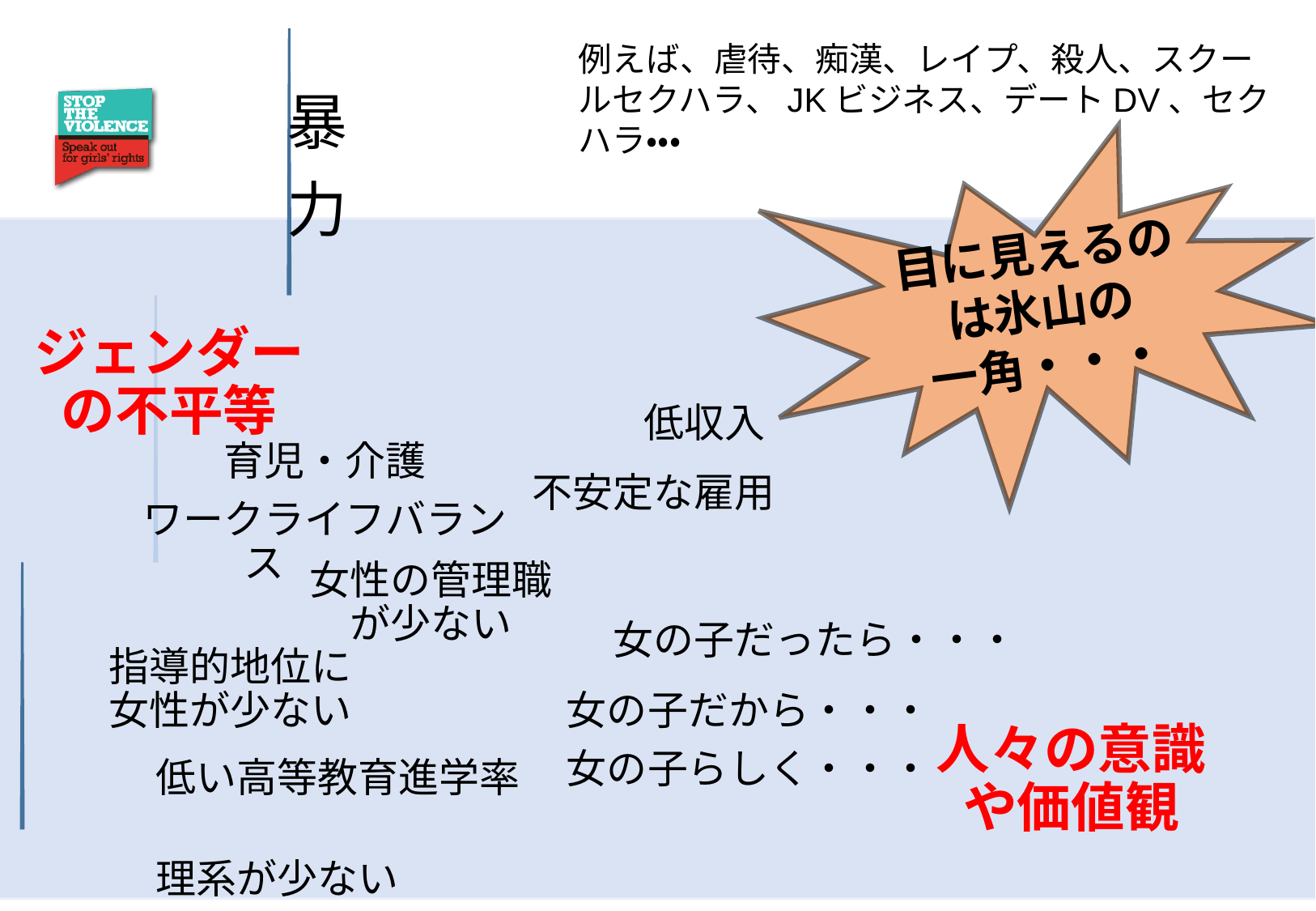

例えば、虐待、痴漢、レイプ、殺人、スクールセクハラ、JKビジネス、デートDV、セクハラ・・・

暴力
目に見えるのは氷山の
一角・・・

ジェンダーの不平等
　低収入
不安定な雇用
育児・介護
ワークライフバランス

女の子だったら・・・
女性の管理職が少ない
指導的地位に女性が少ない
女の子だから・・・
女の子らしく・・・
人々の意識や価値観
低い高等教育進学率
理系が少ない